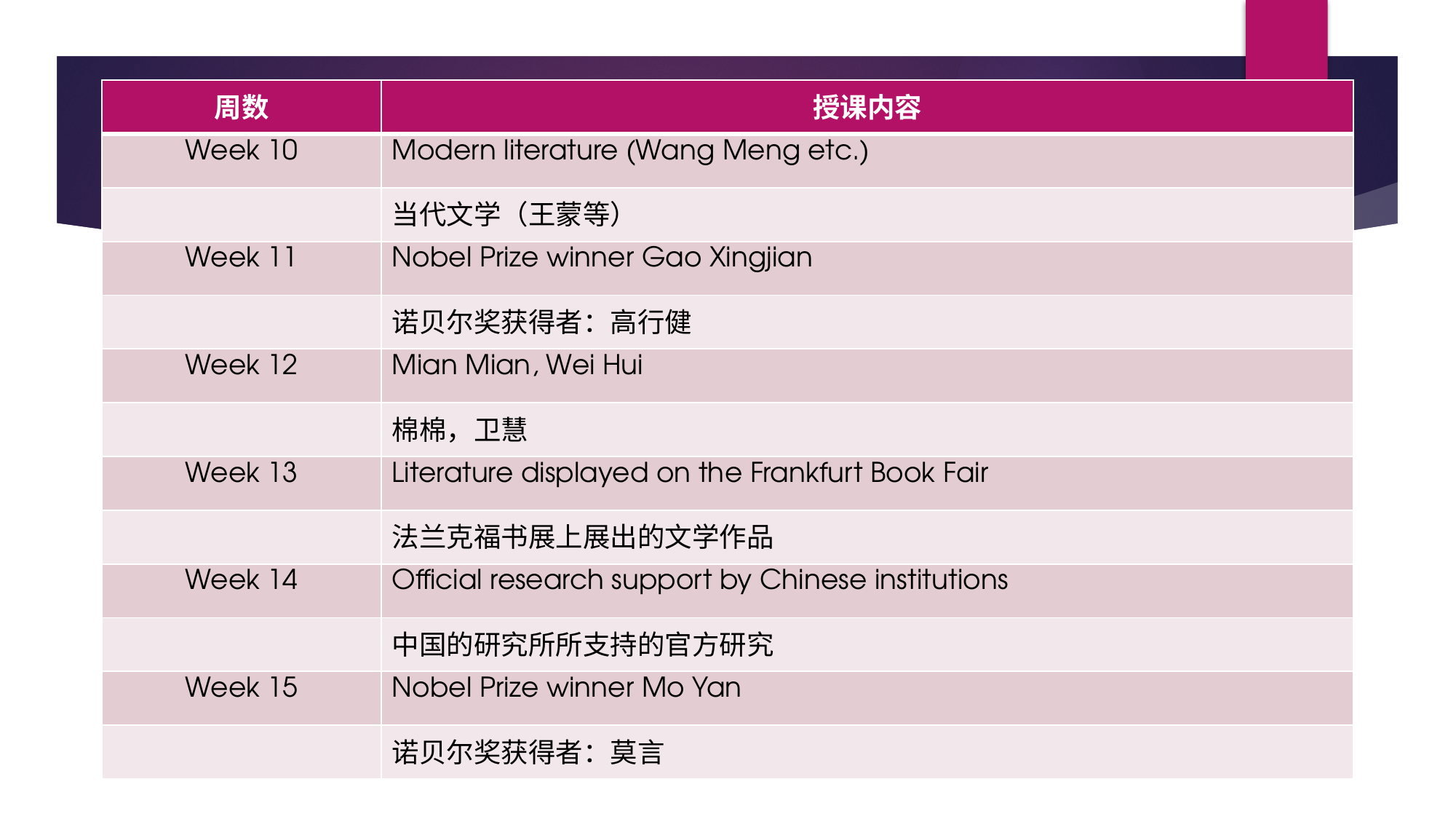

| 周数 | 授课内容 |
| --- | --- |
| Week 10 | Modern literature (Wang Meng etc.) |
|  | 当代文学（王蒙等） |
| Week 11 | Nobel Prize winner Gao Xingjian |
|  | 诺贝尔奖获得者：高行健 |
| Week 12 | Mian Mian, Wei Hui |
|  | 棉棉，卫慧 |
| Week 13 | Literature displayed on the Frankfurt Book Fair |
|  | 法兰克福书展上展出的文学作品 |
| Week 14 | Official research support by Chinese institutions |
|  | 中国的研究所所支持的官方研究 |
| Week 15 | Nobel Prize winner Mo Yan |
|  | 诺贝尔奖获得者：莫言 |
#